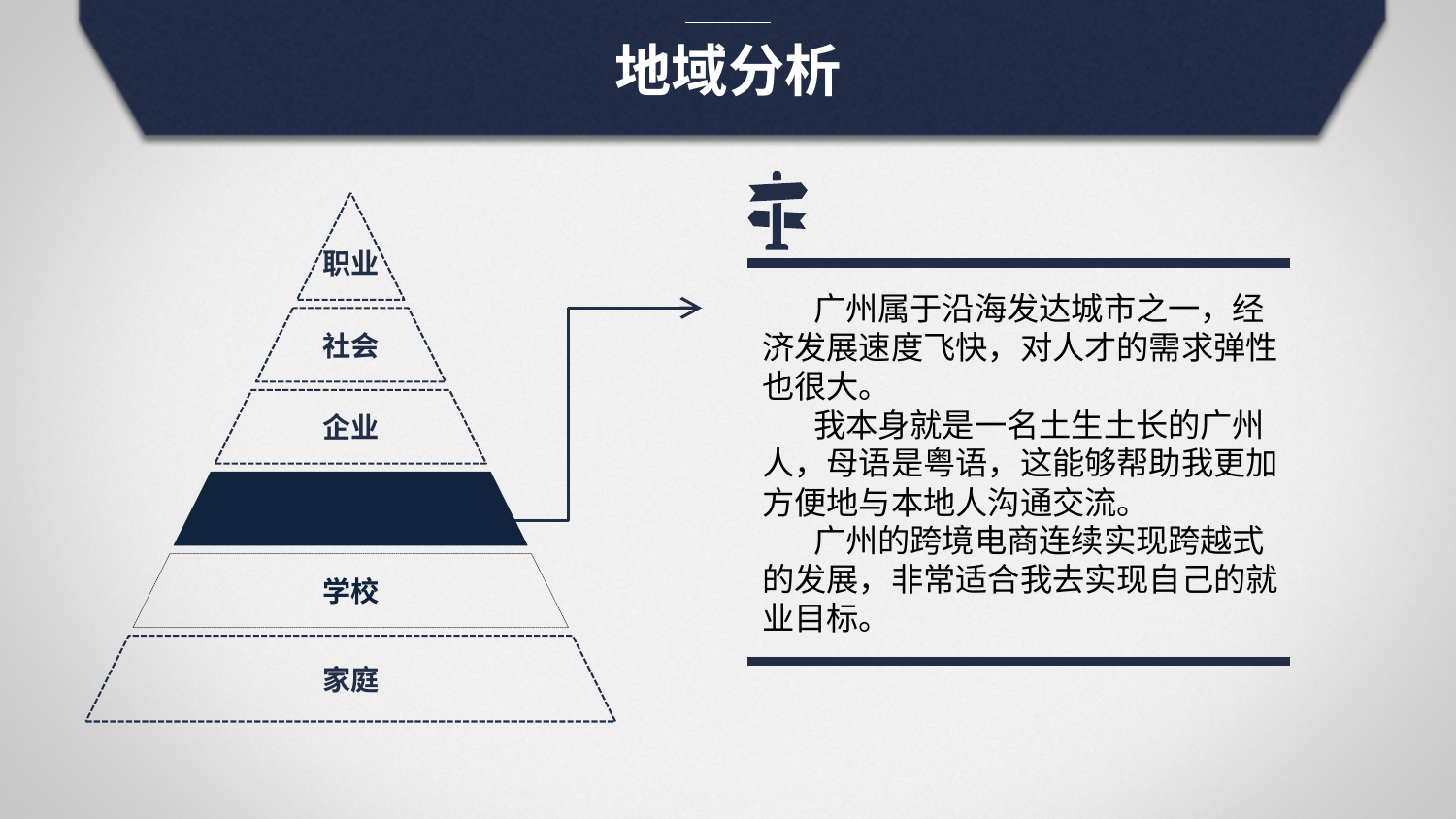

地域分析

职业

社会

企业

学校

家庭
      广州属于沿海发达城市之一，经济发展速度飞快，对人才的需求弹性也很大。
      我本身就是一名土生土长的广州人，母语是粤语，这能够帮助我更加方便地与本地人沟通交流。
      广州的跨境电商连续实现跨越式的发展，非常适合我去实现自己的就业目标。